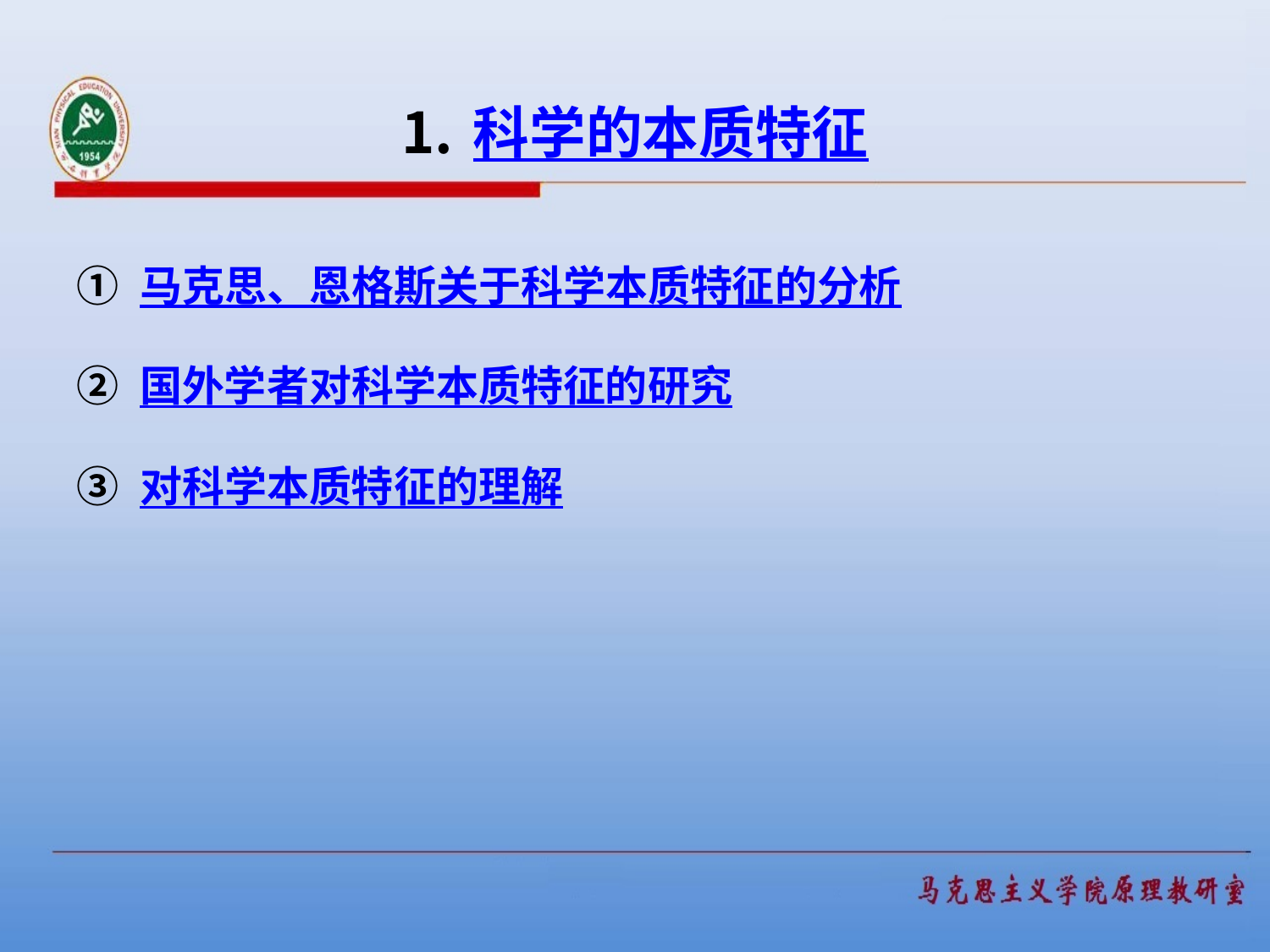

# 科学的本质特征
马克思、恩格斯关于科学本质特征的分析
国外学者对科学本质特征的研究
对科学本质特征的理解